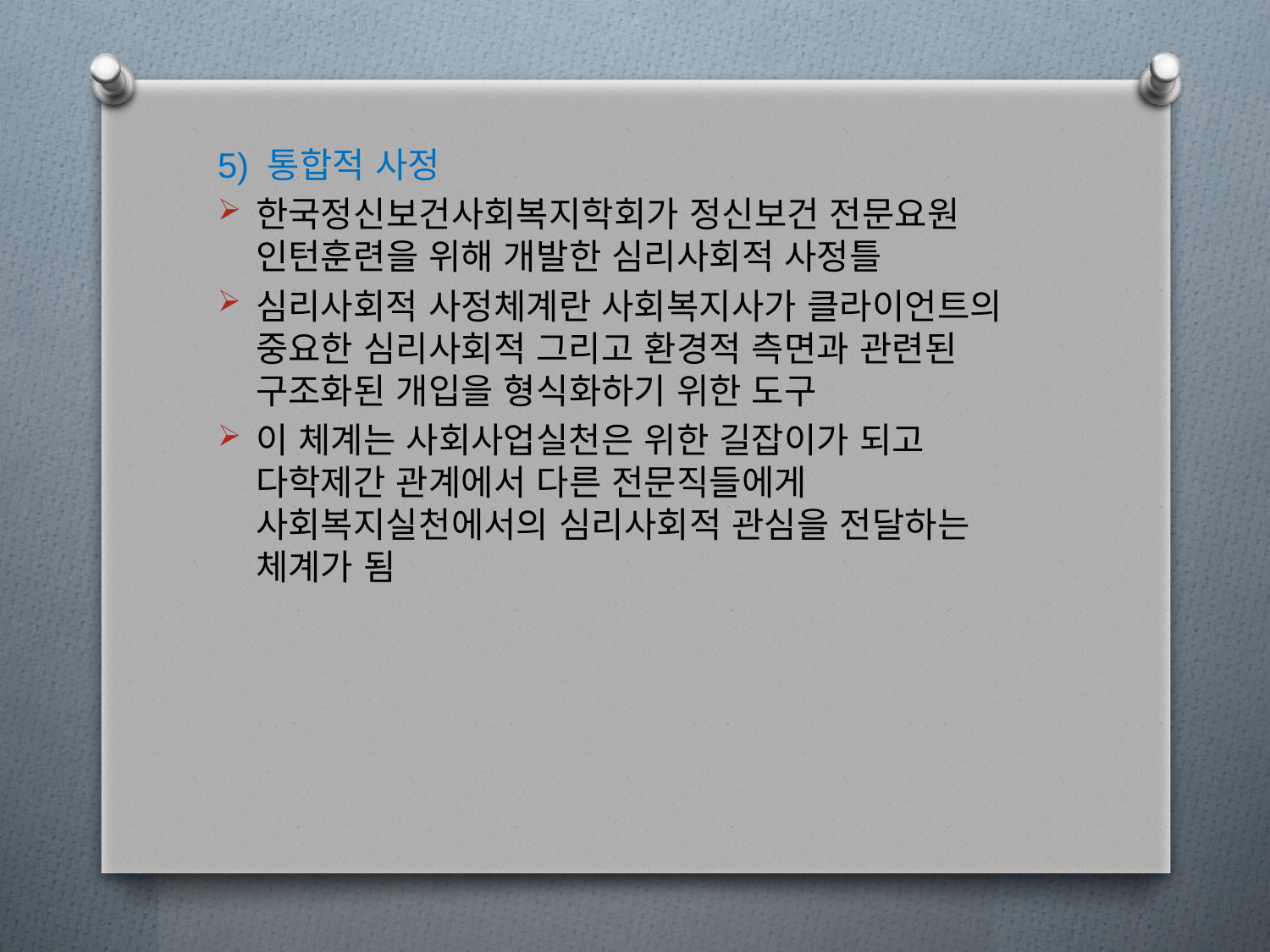

5) 통합적 사정
한국정신보건사회복지학회가 정신보건 전문요원 인턴훈련을 위해 개발한 심리사회적 사정틀
심리사회적 사정체계란 사회복지사가 클라이언트의 중요한 심리사회적 그리고 환경적 측면과 관련된 구조화된 개입을 형식화하기 위한 도구
이 체계는 사회사업실천은 위한 길잡이가 되고 다학제간 관계에서 다른 전문직들에게 사회복지실천에서의 심리사회적 관심을 전달하는 체계가 됨